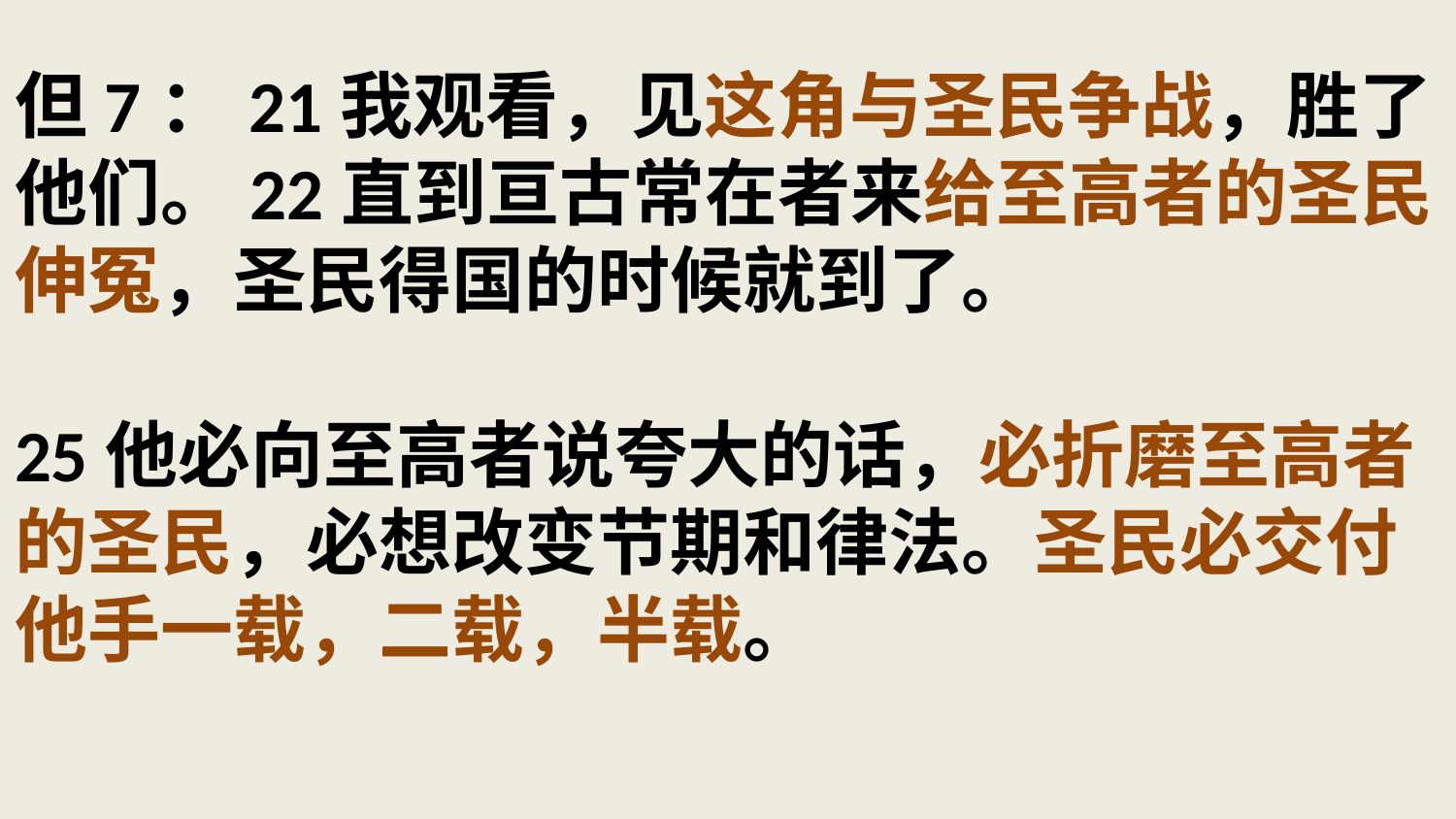

# 但7：21我观看，见这角与圣民争战，胜了他们。22直到亘古常在者来给至高者的圣民伸冤，圣民得国的时候就到了。 25他必向至高者说夸大的话，必折磨至高者的圣民，必想改变节期和律法。圣民必交付他手一载，二载，半载。